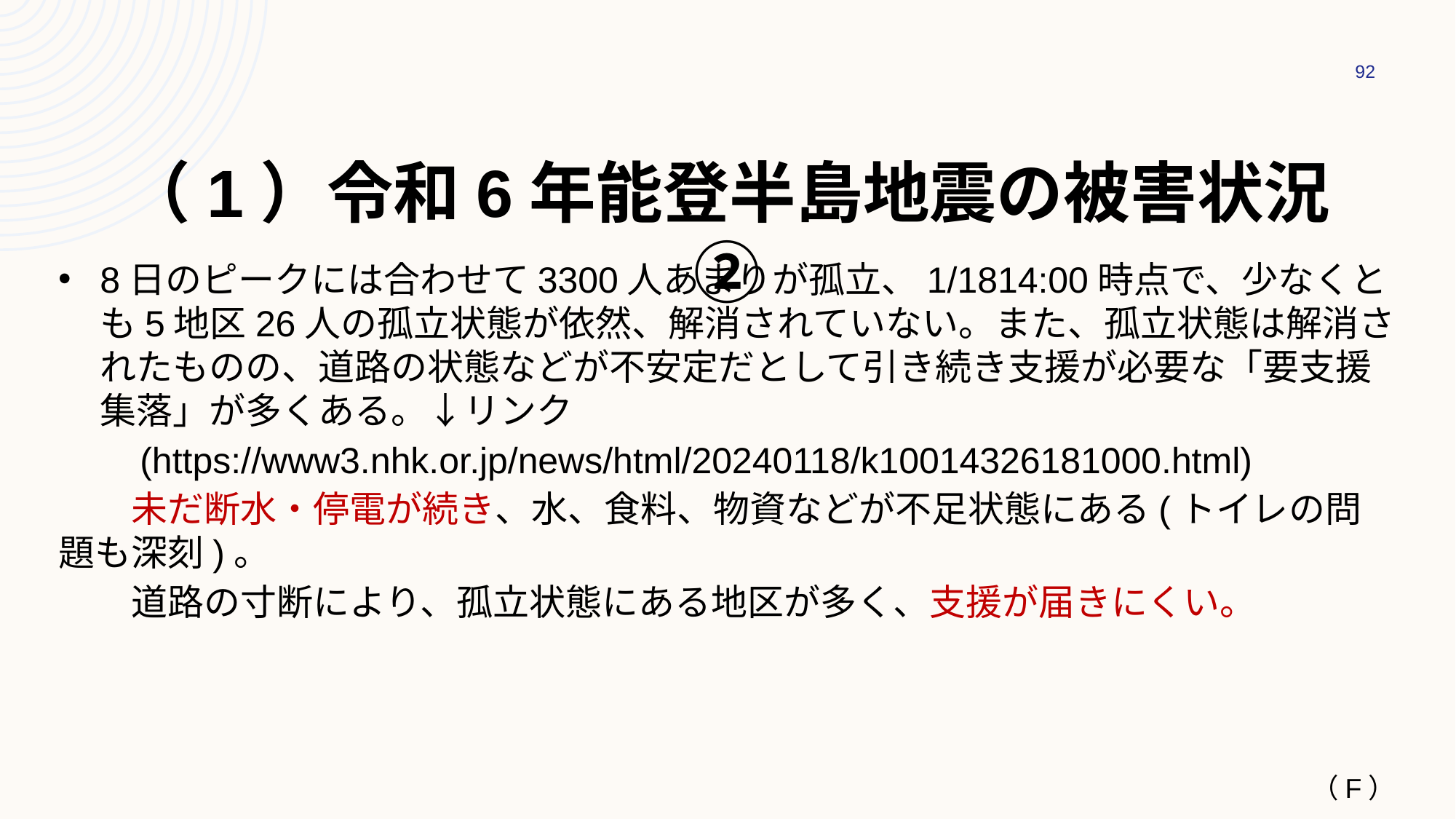

92
# （1）令和6年能登半島地震の被害状況②
8日のピークには合わせて3300人あまりが孤立、1/1814:00時点で、少なくとも5地区26人の孤立状態が依然、解消されていない。また、孤立状態は解消されたものの、道路の状態などが不安定だとして引き続き支援が必要な「要支援集落」が多くある。↓リンク
　　(https://www3.nhk.or.jp/news/html/20240118/k10014326181000.html)
　　未だ断水・停電が続き、水、食料、物資などが不足状態にある(トイレの問題も深刻)。
　　道路の寸断により、孤立状態にある地区が多く、支援が届きにくい。

（F）